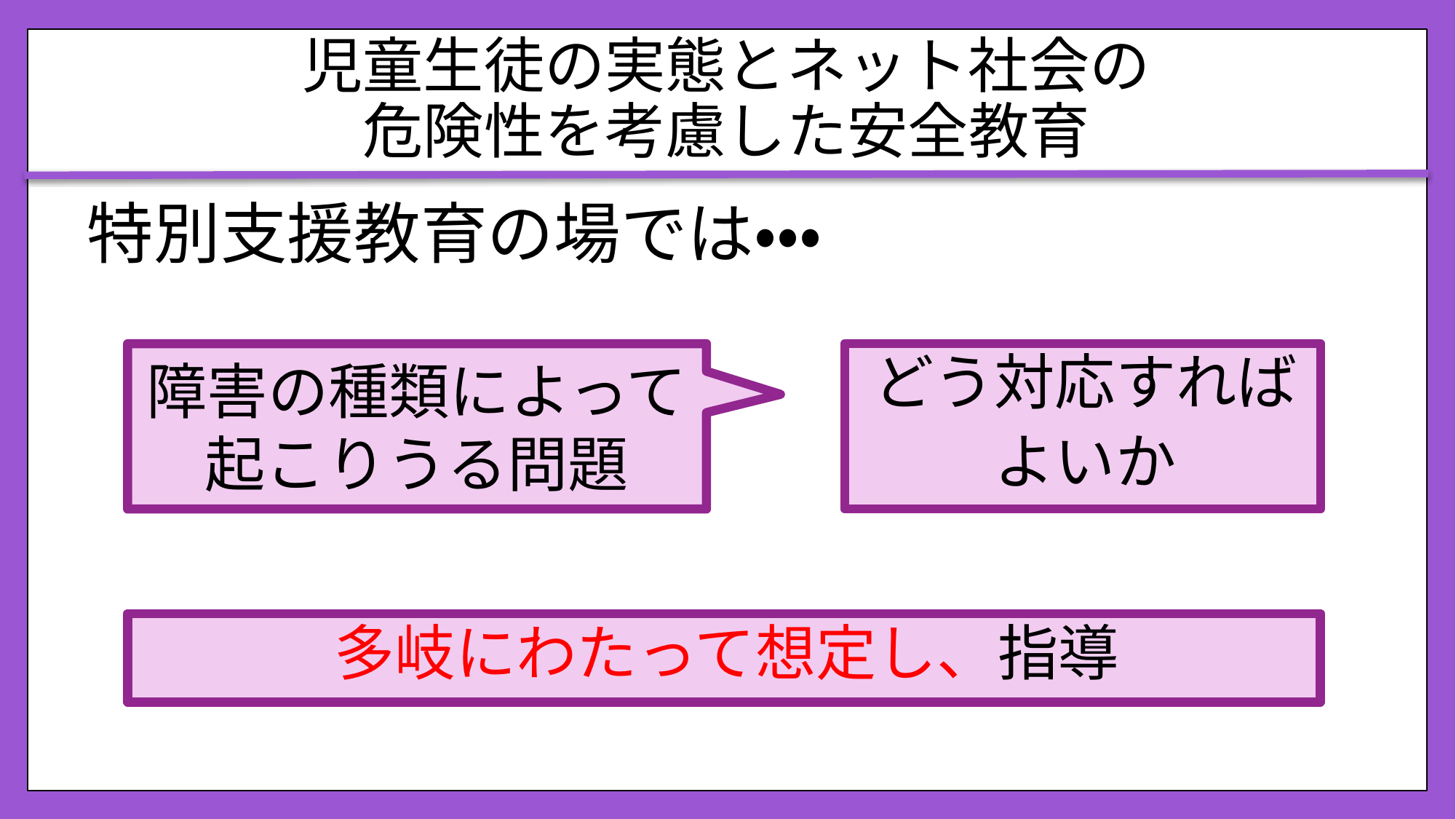

# 児童生徒の実態とネット社会の 危険性を考慮した安全教育
特別支援教育の場では・・・
障害の種類によって起こりうる問題
どう対応すれば
よいか
多岐にわたって想定し、指導